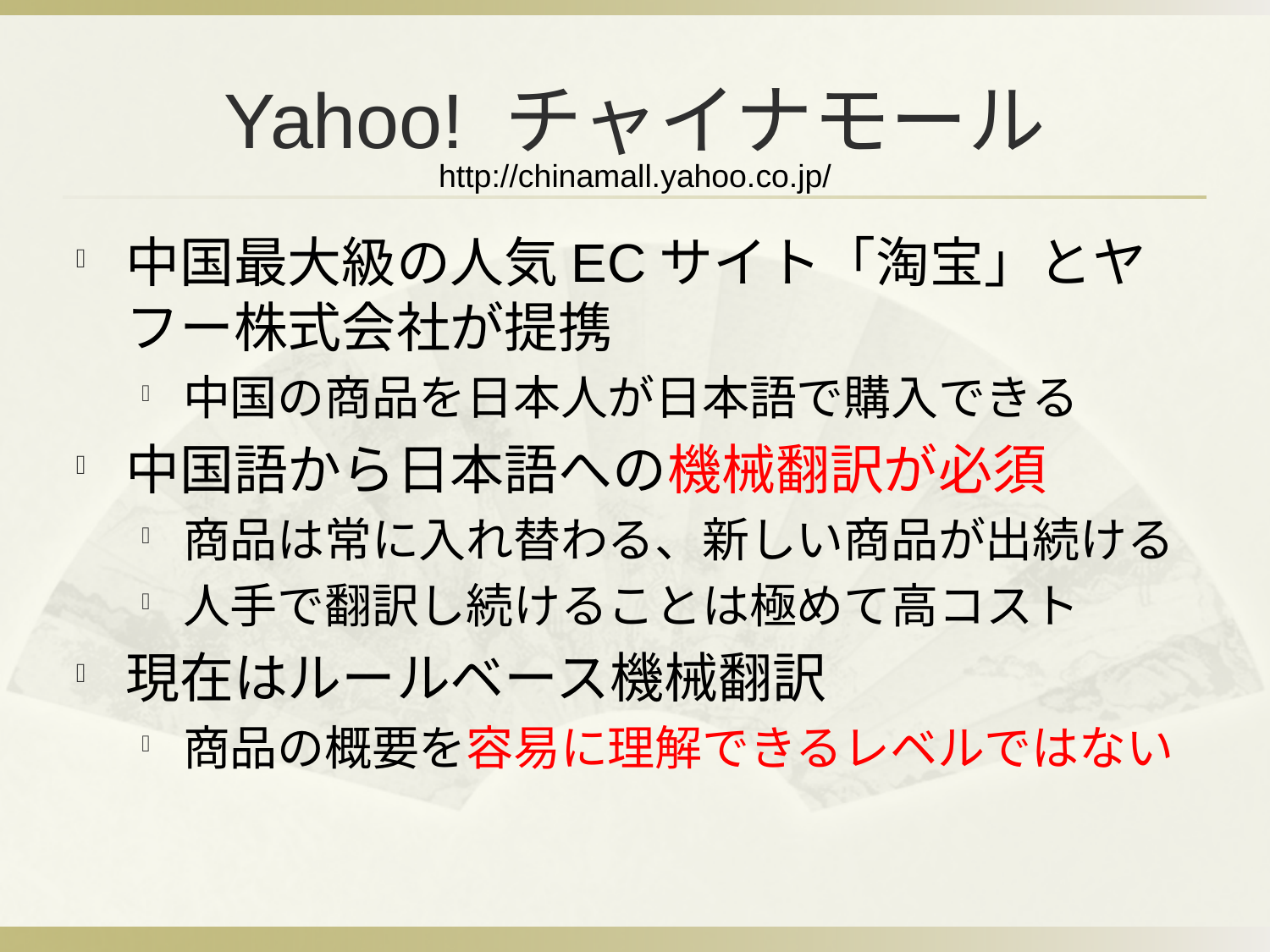

# Yahoo! チャイナモール
http://chinamall.yahoo.co.jp/
中国最大級の人気ECサイト「淘宝」とヤフー株式会社が提携
中国の商品を日本人が日本語で購入できる
中国語から日本語への機械翻訳が必須
商品は常に入れ替わる、新しい商品が出続ける
人手で翻訳し続けることは極めて高コスト
現在はルールベース機械翻訳
商品の概要を容易に理解できるレベルではない